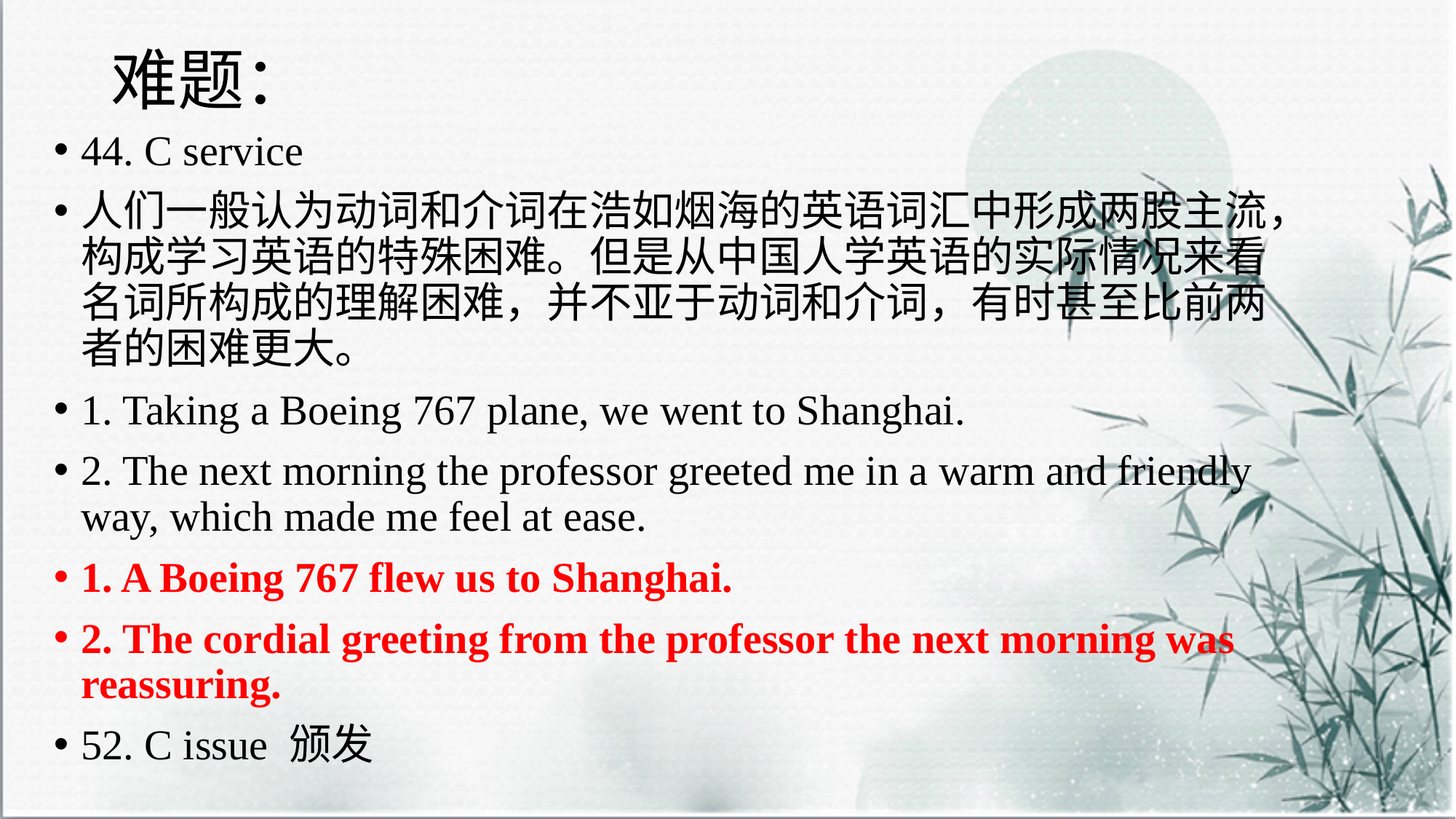

# 难题：
44. C service
人们一般认为动词和介词在浩如烟海的英语词汇中形成两股主流，构成学习英语的特殊困难。但是从中国人学英语的实际情况来看名词所构成的理解困难，并不亚于动词和介词，有时甚至比前两者的困难更大。
1. Taking a Boeing 767 plane, we went to Shanghai.
2. The next morning the professor greeted me in a warm and friendly way, which made me feel at ease.
1. A Boeing 767 flew us to Shanghai.
2. The cordial greeting from the professor the next morning was reassuring.
52. C issue 颁发